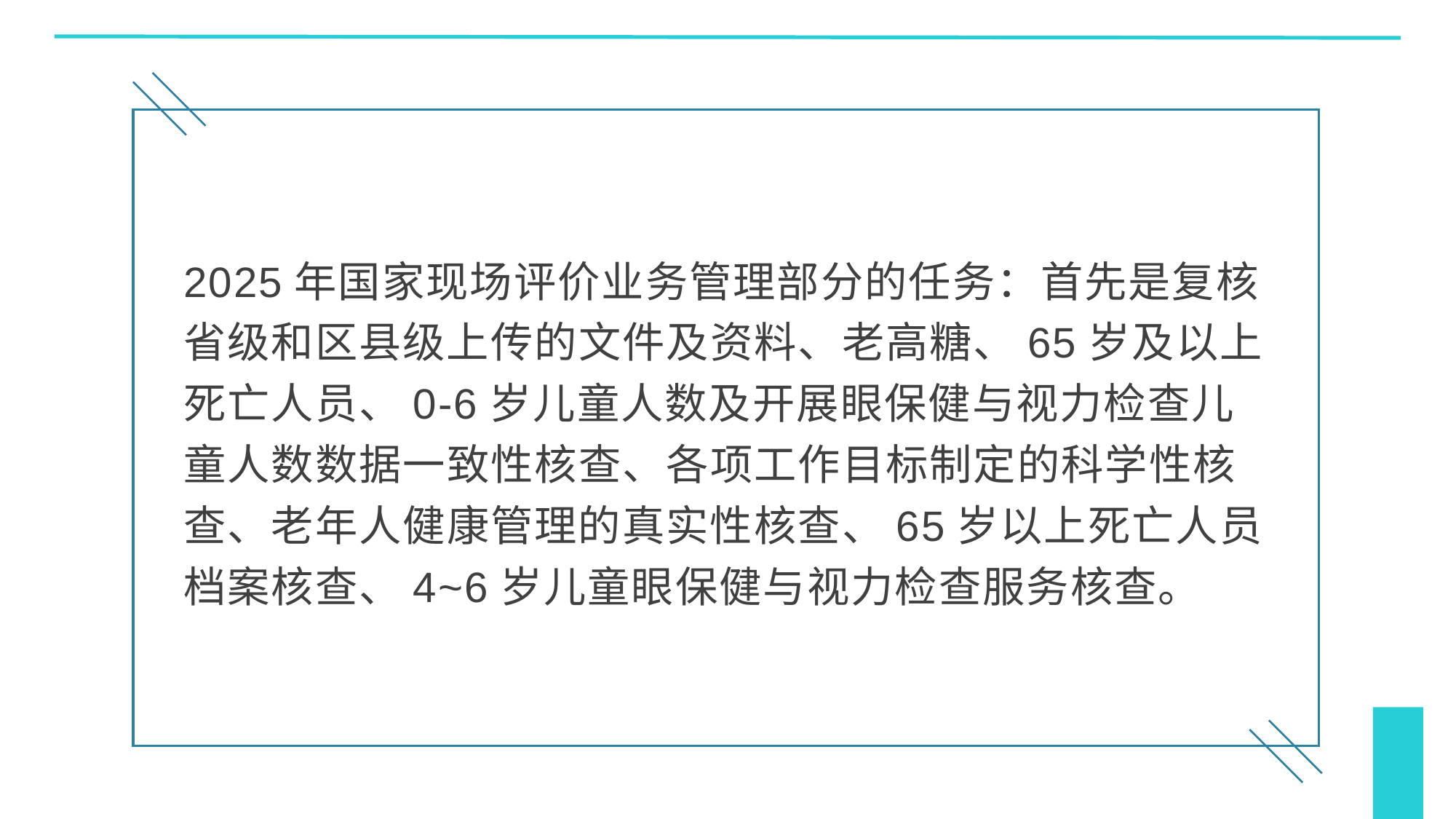

2025年国家现场评价业务管理部分的任务：首先是复核省级和区县级上传的文件及资料、老高糖、65岁及以上死亡人员、0-6岁儿童人数及开展眼保健与视力检查儿童人数数据一致性核查、各项工作目标制定的科学性核查、老年人健康管理的真实性核查、65岁以上死亡人员档案核查、4~6岁儿童眼保健与视力检查服务核查。